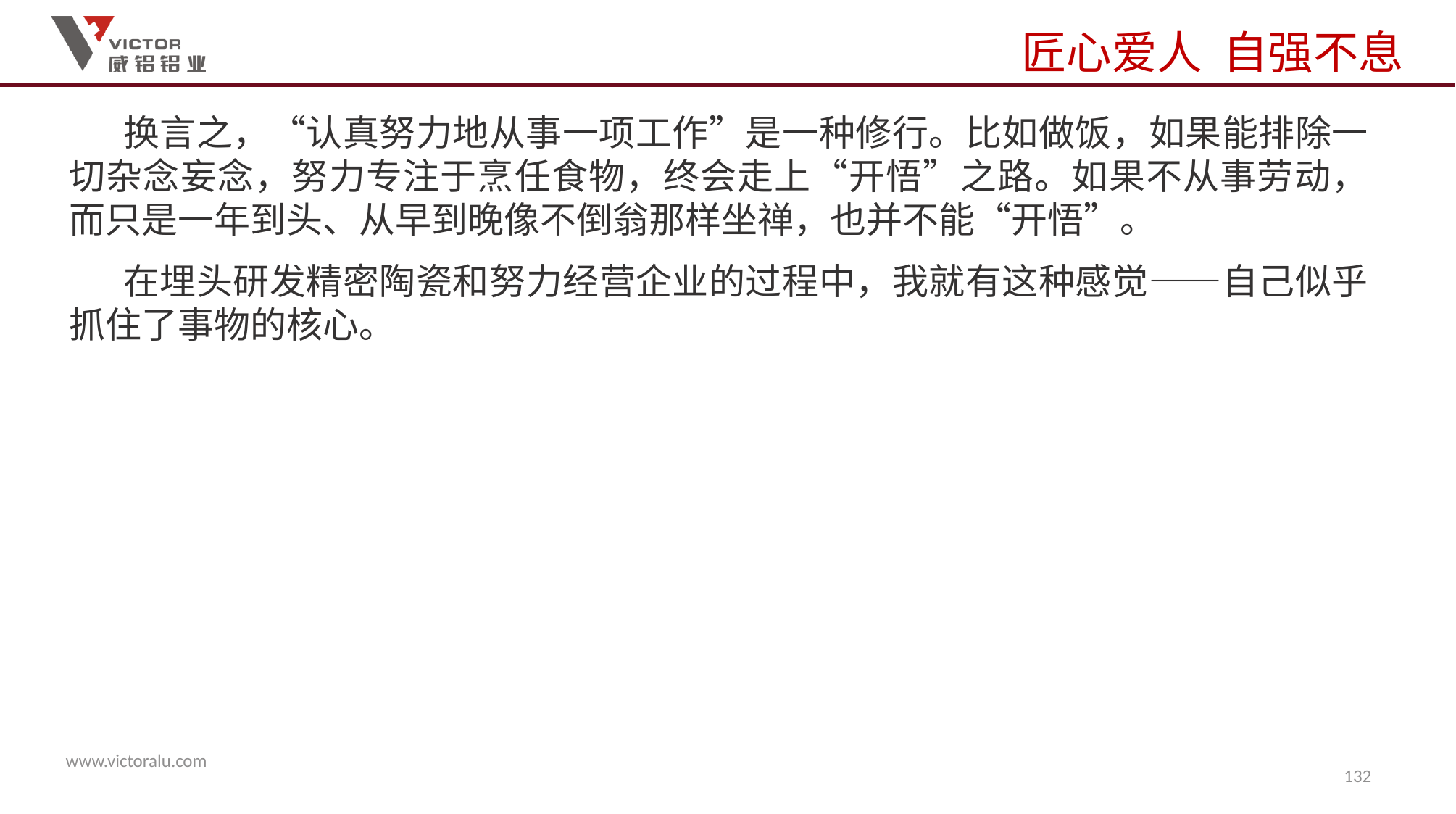

换言之，“认真努力地从事一项工作”是一种修行。比如做饭，如果能排除一切杂念妄念，努力专注于烹任食物，终会走上“开悟”之路。如果不从事劳动，而只是一年到头、从早到晚像不倒翁那样坐禅，也并不能“开悟”。
在埋头研发精密陶瓷和努力经营企业的过程中，我就有这种感觉——自己似乎抓住了事物的核心。
132